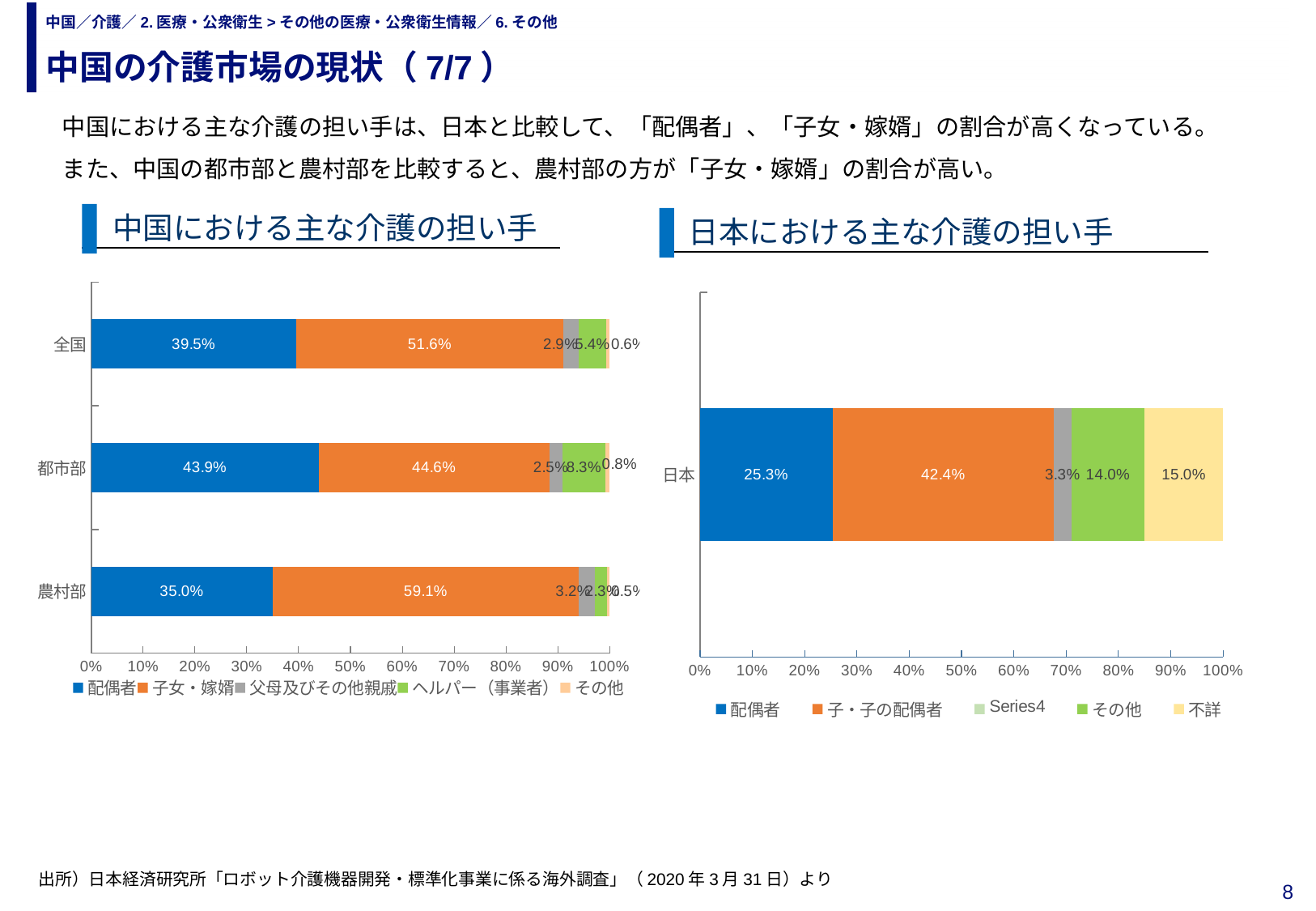

中国の介護市場の現状（7/7）
# 中国／介護／2.医療・公衆衛生>その他の医療・公衆衛生情報／6.その他
　中国における主な介護の担い手は、日本と比較して、「配偶者」、「子女・嫁婿」の割合が高くなっている。
　また、中国の都市部と農村部を比較すると、農村部の方が「子女・嫁婿」の割合が高い。
中国における主な介護の担い手

日本における主な介護の担い手

### Chart

| Category | 配偶者 | 子女・嫁婿 | 父母及びその他親戚 | ヘルパー（事業者） | その他 |
|---|---|---|---|---|---|
| 農村部 | 0.35 | 0.591 | 0.032 | 0.023 | 0.005 |
| 都市部 | 0.439 | 0.446 | 0.025 | 0.083 | 0.008 |
| 全国 | 0.395 | 0.516 | 0.029 | 0.054 | 0.006 |

### Chart

| Category | 配偶者 | 子・子の配偶者 | 父母及びその他親戚 |  | その他 | 不詳 |
|---|---|---|---|---|---|---|
| 日本 | 0.253 | 0.4235 | 0.033 | None | 0.14 | 0.15 |
出所）日本経済研究所「ロボット介護機器開発・標準化事業に係る海外調査」（2020年3月31日）より